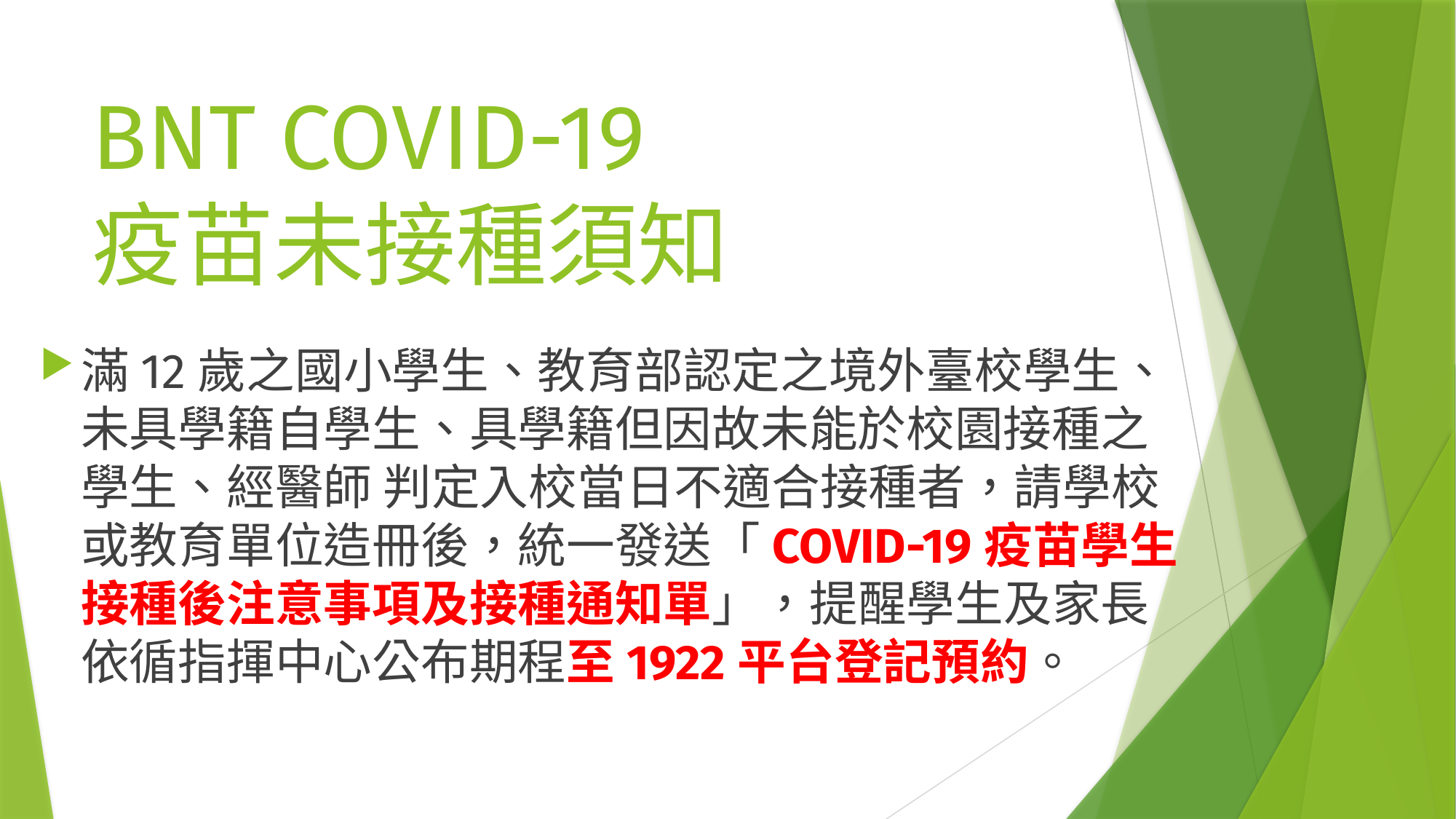

# BNT COVID-19 疫苗未接種須知
滿12歲之國小學生、教育部認定之境外臺校學生、未具學籍自學生、具學籍但因故未能於校園接種之學生、經醫師 判定入校當日不適合接種者，請學校或教育單位造冊後，統一發送「COVID-19疫苗學生接種後注意事項及接種通知單」，提醒學生及家長依循指揮中心公布期程至1922平台登記預約。